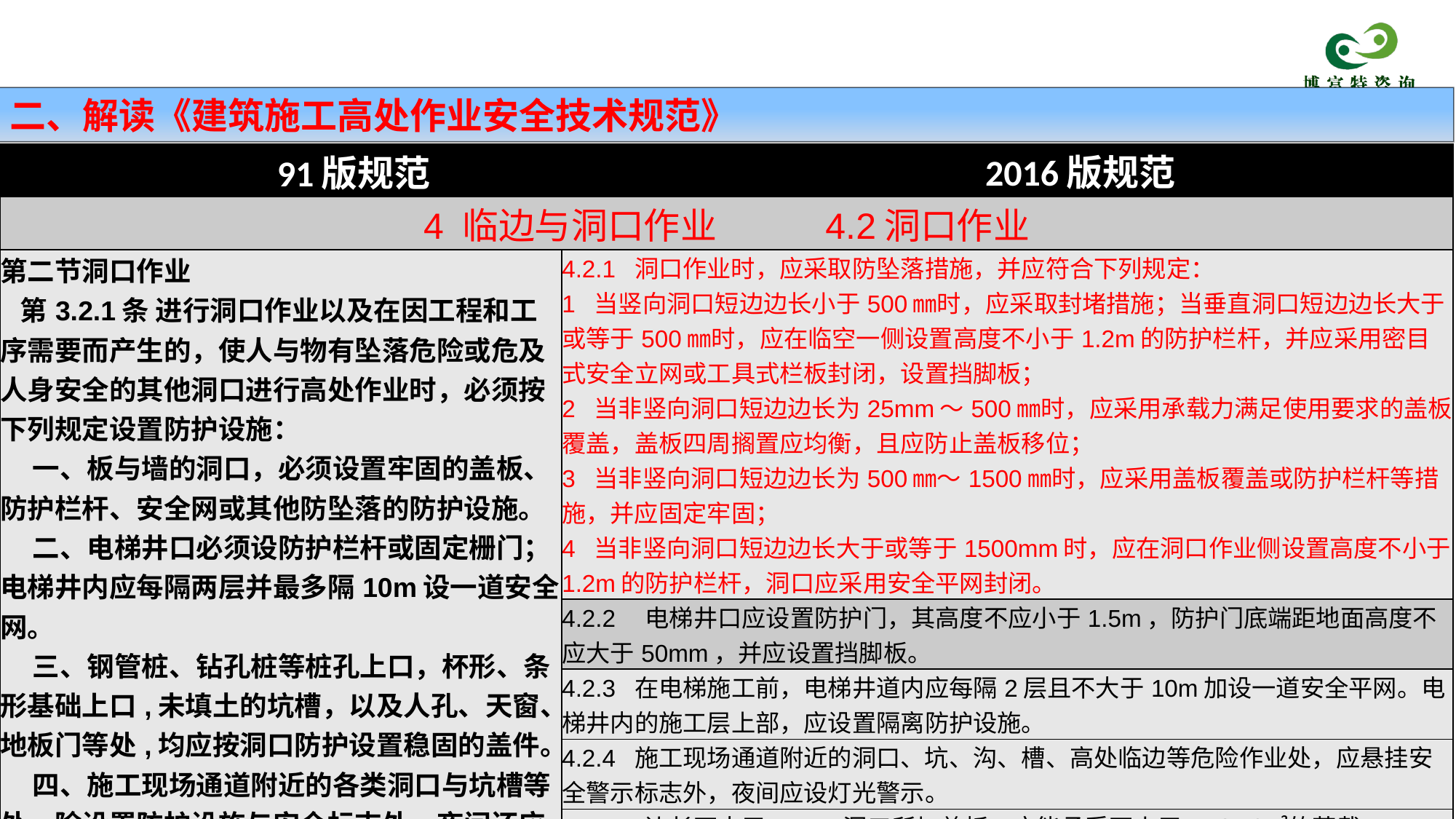

二、解读《建筑施工高处作业安全技术规范》
| 91版规范 |  | 2016版规范 |
| --- | --- | --- |
| 4 临边与洞口作业 4.2洞口作业 |  |  |
| 第二节洞口作业  第3.2.1条 进行洞口作业以及在因工程和工序需要而产生的，使人与物有坠落危险或危及人身安全的其他洞口进行高处作业时，必须按下列规定设置防护设施：  一、板与墙的洞口，必须设置牢固的盖板、防护栏杆、安全网或其他防坠落的防护设施。 二、电梯井口必须设防护栏杆或固定栅门；电梯井内应每隔两层并最多隔10m设一道安全网。  三、钢管桩、钻孔桩等桩孔上口，杯形、条形基础上口,未填土的坑槽，以及人孔、天窗、地板门等处,均应按洞口防护设置稳固的盖件。 四、施工现场通道附近的各类洞口与坑槽等处，除设置防护设施与安全标志外，夜间还应设红灯示警。 | 4.2.1 洞口作业时，应采取防坠落措施，并应符合下列规定： 1 当竖向洞口短边边长小于500㎜时，应采取封堵措施；当垂直洞口短边边长大于或等于500㎜时，应在临空一侧设置高度不小于1.2m的防护栏杆，并应采用密目式安全立网或工具式栏板封闭，设置挡脚板； 2 当非竖向洞口短边边长为25mm～500㎜时，应采用承载力满足使用要求的盖板覆盖，盖板四周搁置应均衡，且应防止盖板移位； 3 当非竖向洞口短边边长为500㎜～1500㎜时，应采用盖板覆盖或防护栏杆等措施，并应固定牢固； 4 当非竖向洞口短边边长大于或等于1500mm时，应在洞口作业侧设置高度不小于1.2m的防护栏杆，洞口应采用安全平网封闭。 |  |
|  | 4.2.2　电梯井口应设置防护门，其高度不应小于1.5m，防护门底端距地面高度不应大于50mm，并应设置挡脚板。 |  |
|  | 4.2.3 在电梯施工前，电梯井道内应每隔2层且不大于10m加设一道安全平网。电梯井内的施工层上部，应设置隔离防护设施。 |  |
|  | 4.2.4 施工现场通道附近的洞口、坑、沟、槽、高处临边等危险作业处，应悬挂安全警示标志外，夜间应设灯光警示。 |  |
|  | 4.2.5　边长不大于500㎜洞口所加盖板，应能承受不小于1.1kN/㎡的荷载。 |  |
|  | 4.2.6　墙面等处落地的竖向洞口、窗台高度低于800㎜的竖向洞口及框架结构在浇注完混凝土没有砌筑墙体时的洞口，应按临边防护要求设置防护栏杆。 |  |